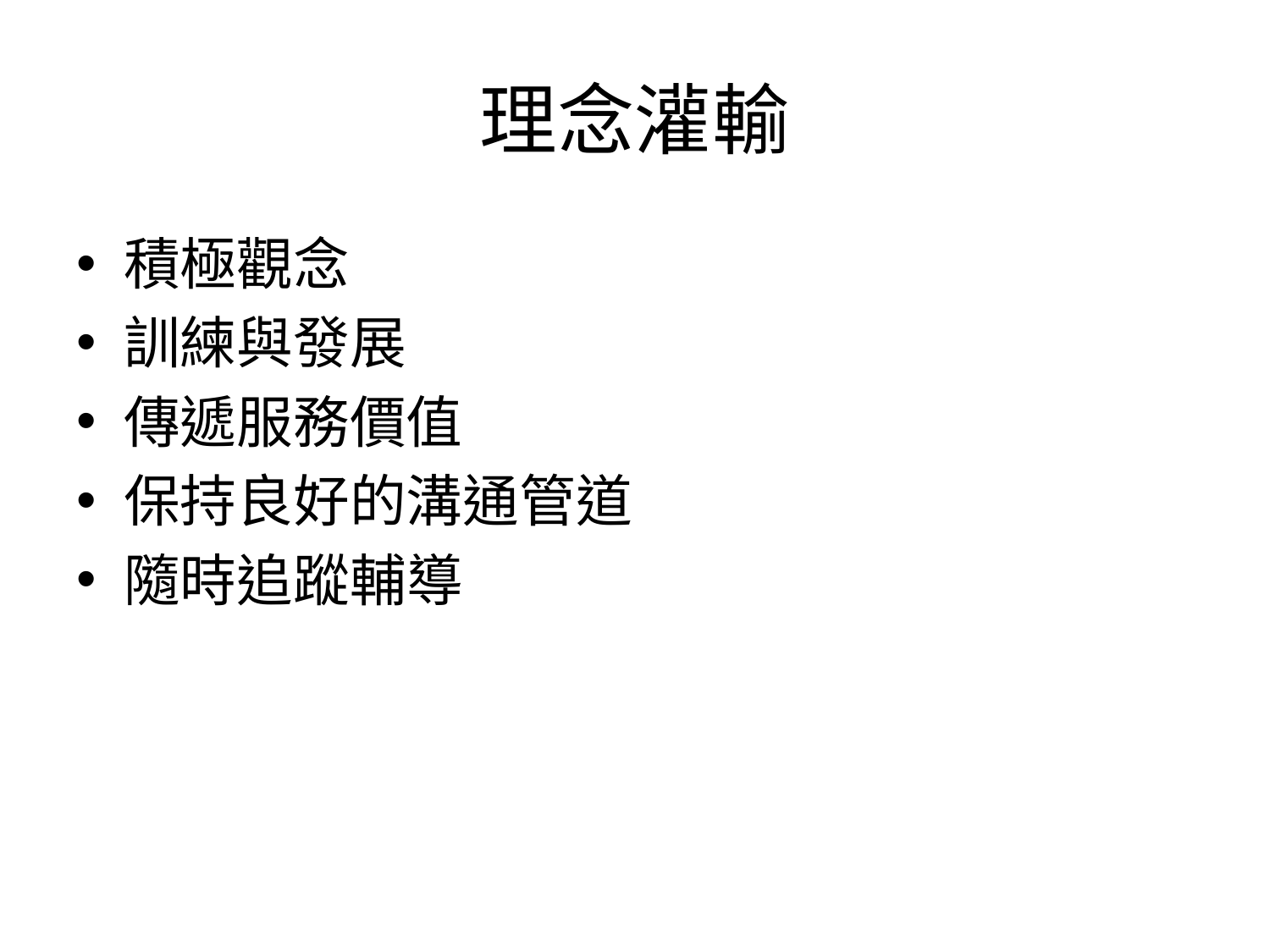

# 理念灌輸
積極觀念
訓練與發展
傳遞服務價值
保持良好的溝通管道
隨時追蹤輔導